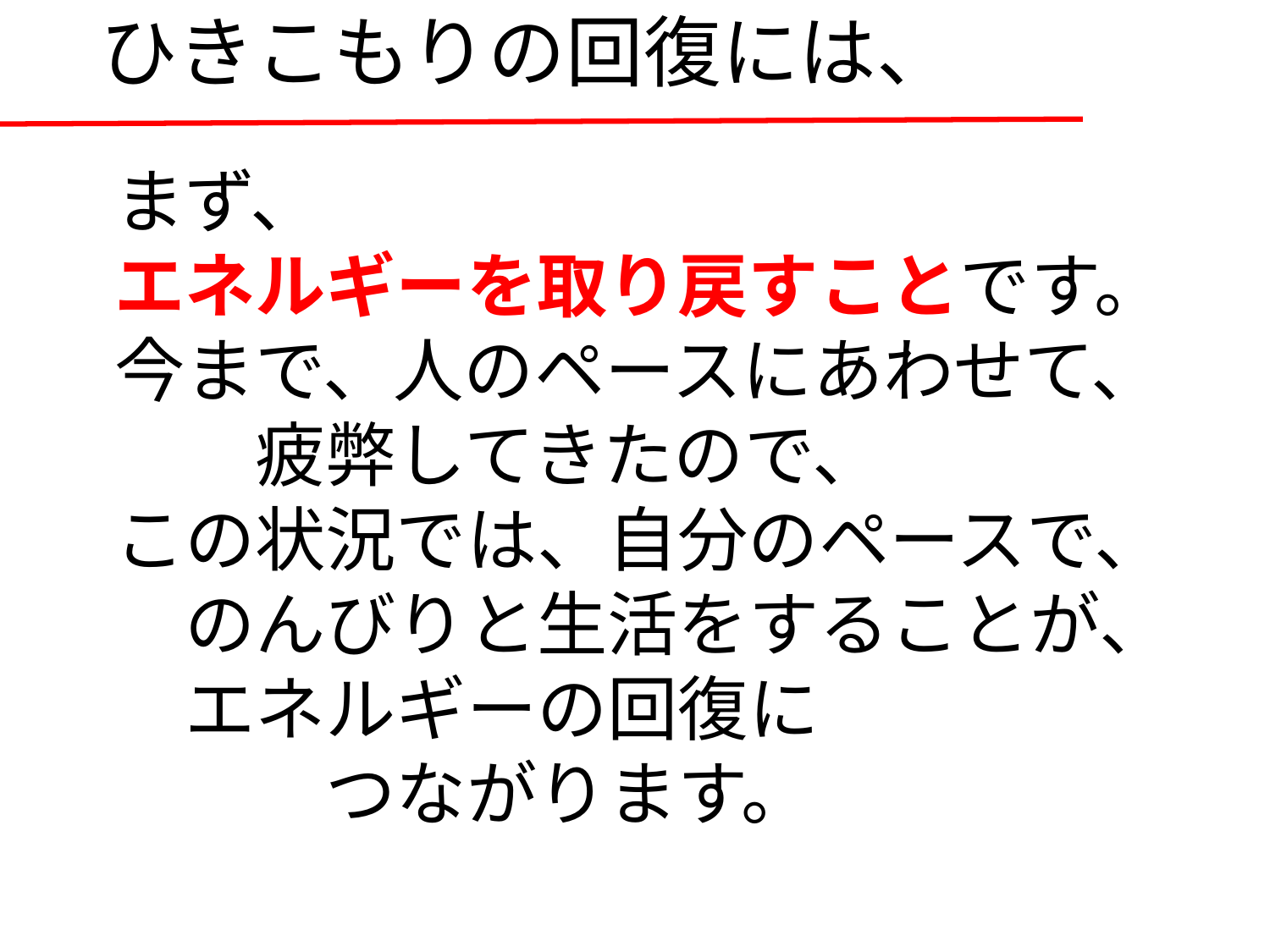

# ひきこもりの回復には、
まず、
エネルギーを取り戻すことです。
今まで、人のペースにあわせて、
　　疲弊してきたので、
この状況では、自分のペースで、
　のんびりと生活をすることが、
　エネルギーの回復に
　　　つながります。